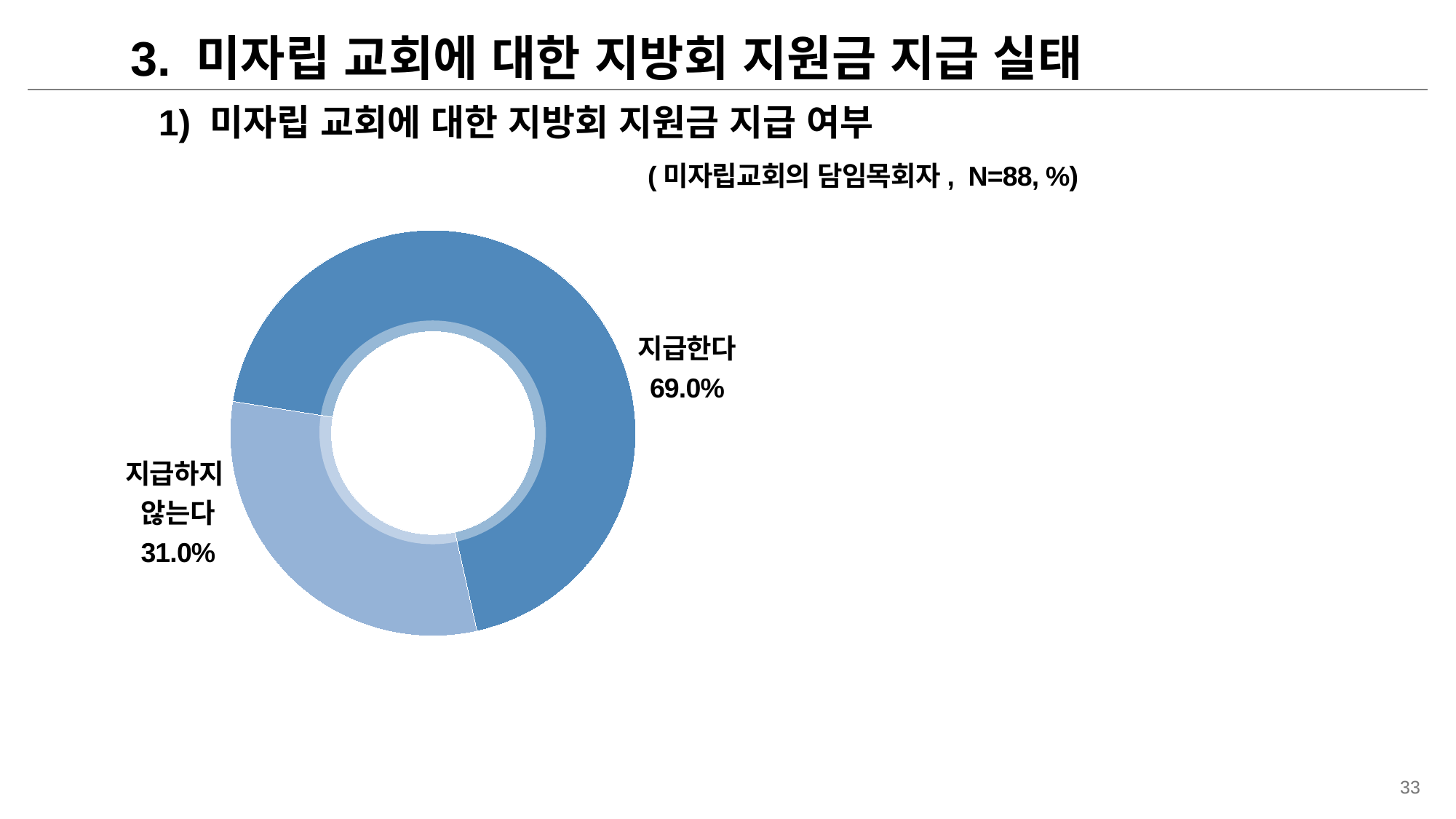

3. 미자립 교회에 대한 지방회 지원금 지급 실태
1) 미자립 교회에 대한 지방회 지원금 지급 여부
(미자립교회의 담임목회자,  N=88, %)

### Chart

| Category | 열1 |
|---|---|
| 지금처럼 계속 하고 싶다 | 69.0 |
| 지금보다 더 하고 싶다 | 31.0 |
지급한다
69.0%
지급하지
않는다
31.0%